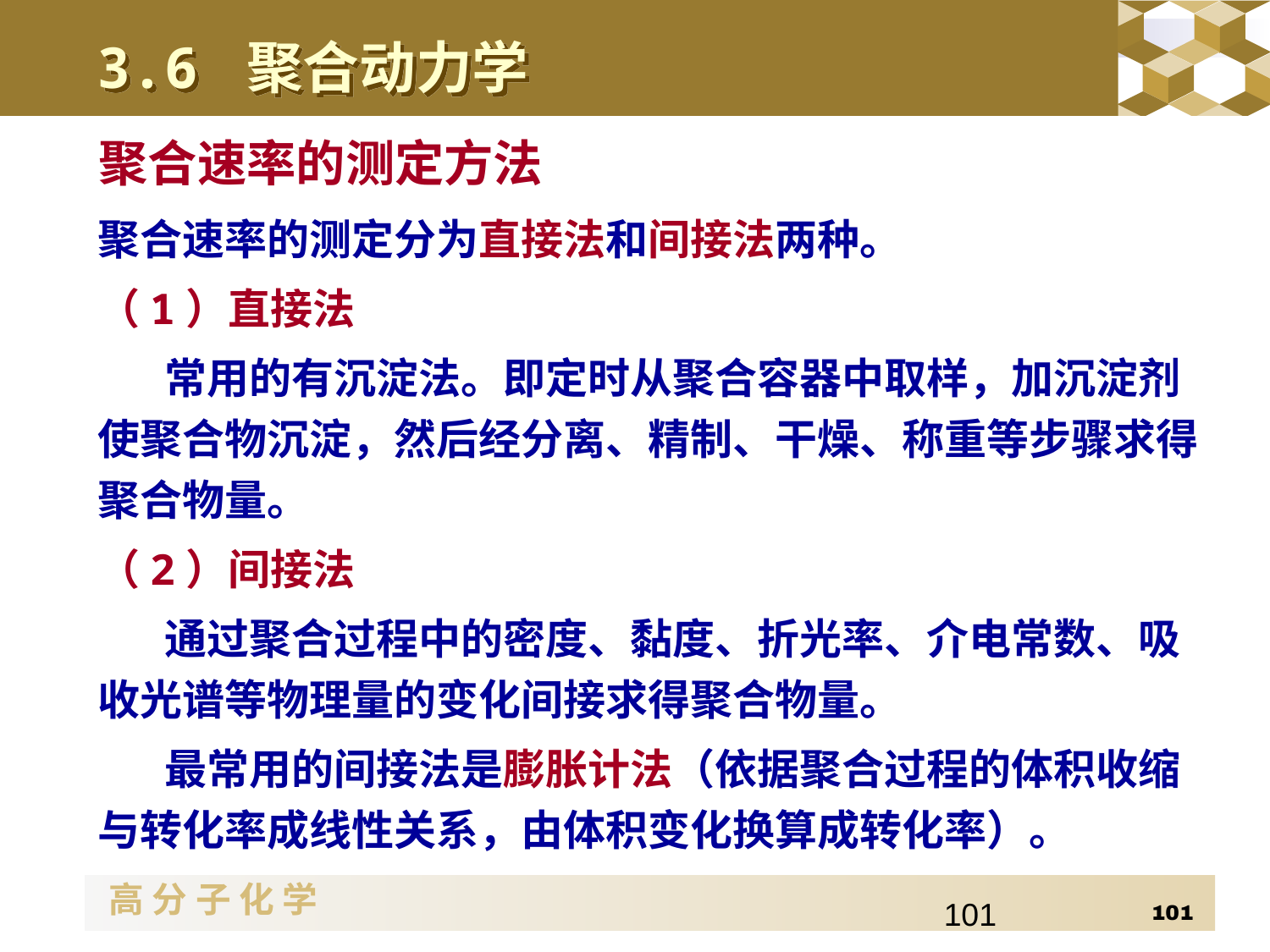

3.6 聚合动力学
聚合速率的测定方法
聚合速率的测定分为直接法和间接法两种。
（1）直接法
      常用的有沉淀法。即定时从聚合容器中取样，加沉淀剂使聚合物沉淀，然后经分离、精制、干燥、称重等步骤求得聚合物量。
（2）间接法
      通过聚合过程中的密度、黏度、折光率、介电常数、吸收光谱等物理量的变化间接求得聚合物量。
      最常用的间接法是膨胀计法（依据聚合过程的体积收缩与转化率成线性关系，由体积变化换算成转化率）。
101